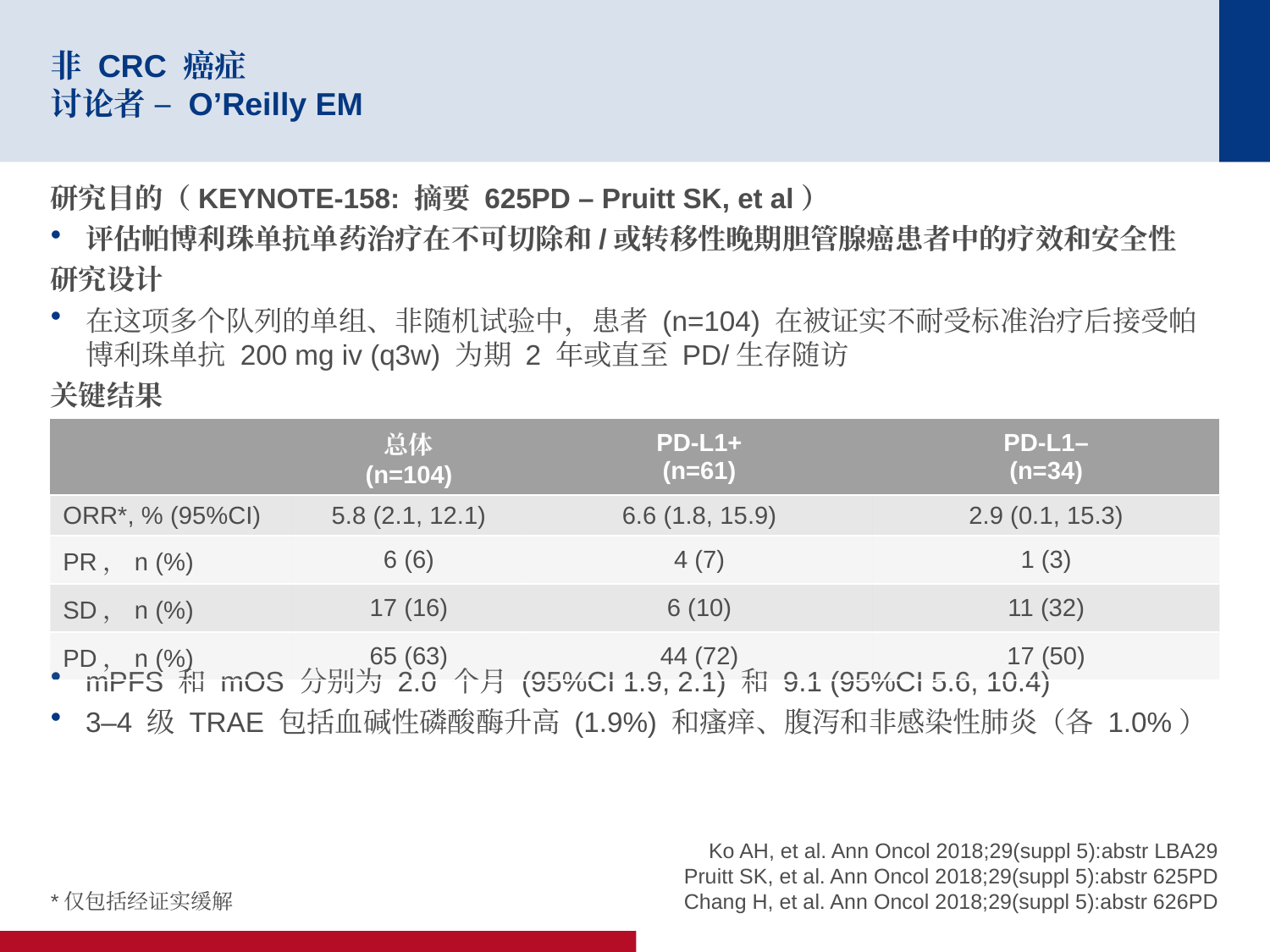

# 非 CRC 癌症 讨论者 – O’Reilly EM
研究目的（KEYNOTE-158: 摘要 625PD – Pruitt SK, et al）
评估帕博利珠单抗单药治疗在不可切除和/或转移性晚期胆管腺癌患者中的疗效和安全性
研究设计
在这项多个队列的单组、非随机试验中，患者 (n=104) 在被证实不耐受标准治疗后接受帕博利珠单抗 200 mg iv (q3w) 为期 2 年或直至 PD/生存随访
关键结果

mPFS 和 mOS 分别为 2.0 个月 (95%CI 1.9, 2.1) 和 9.1 (95%CI 5.6, 10.4)
3–4 级 TRAE 包括血碱性磷酸酶升高 (1.9%) 和瘙痒、腹泻和非感染性肺炎（各 1.0%）
|  | 总体 (n=104) | PD-L1+ (n=61) | PD-L1– (n=34) |
| --- | --- | --- | --- |
| ORR\*, % (95%CI) | 5.8 (2.1, 12.1) | 6.6 (1.8, 15.9) | 2.9 (0.1, 15.3) |
| PR，n (%) | 6 (6) | 4 (7) | 1 (3) |
| SD，n (%) | 17 (16) | 6 (10) | 11 (32) |
| PD，n (%) | 65 (63) | 44 (72) | 17 (50) |
*仅包括经证实缓解
Ko AH, et al. Ann Oncol 2018;29(suppl 5):abstr LBA29
Pruitt SK, et al. Ann Oncol 2018;29(suppl 5):abstr 625PD
Chang H, et al. Ann Oncol 2018;29(suppl 5):abstr 626PD